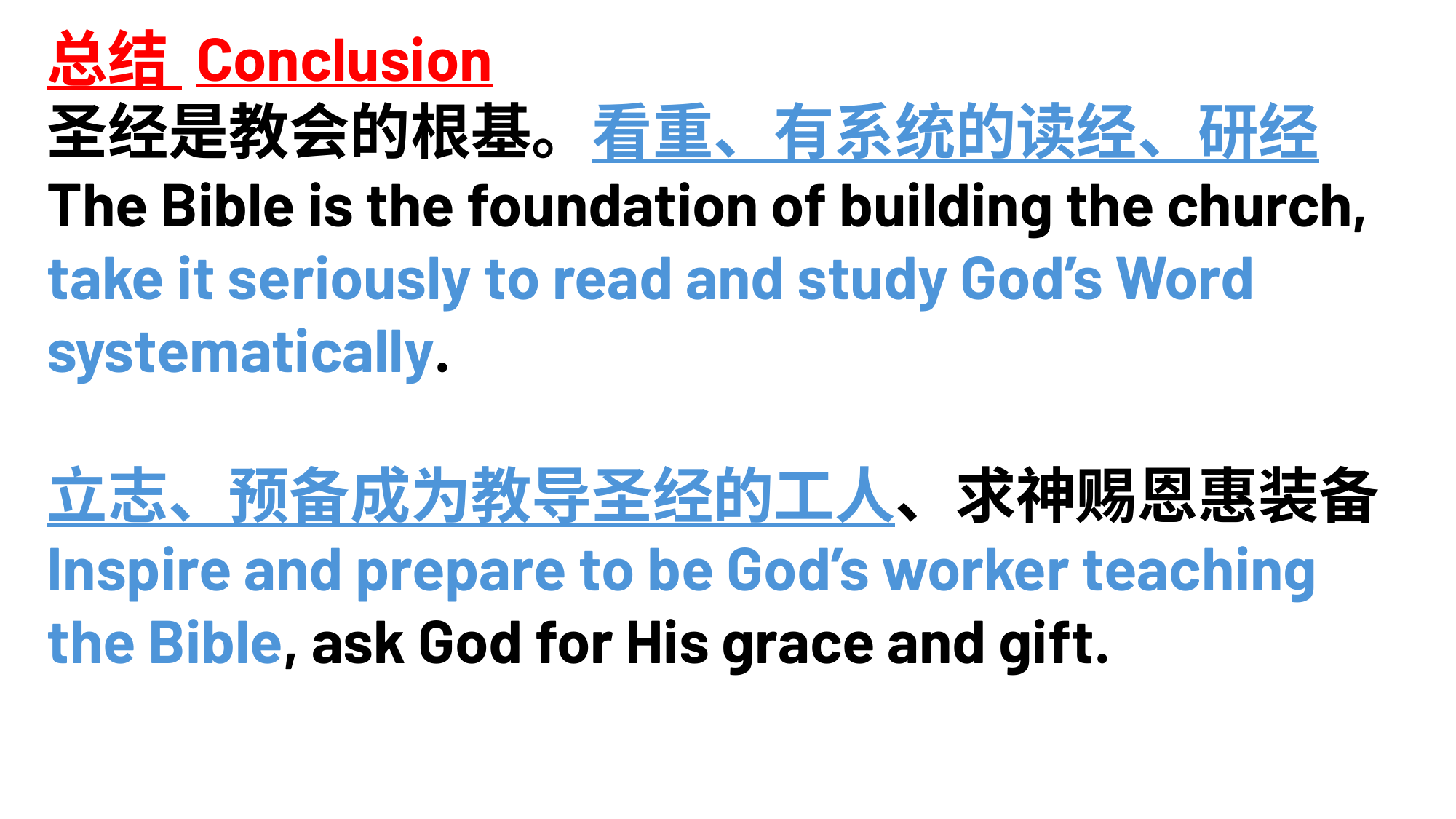

总结 Conclusion
圣经是教会的根基。看重、有系统的读经、研经 The Bible is the foundation of building the church, take it seriously to read and study God’s Word systematically.

立志、预备成为教导圣经的工人、求神赐恩惠装备
Inspire and prepare to be God’s worker teaching the Bible, ask God for His grace and gift.